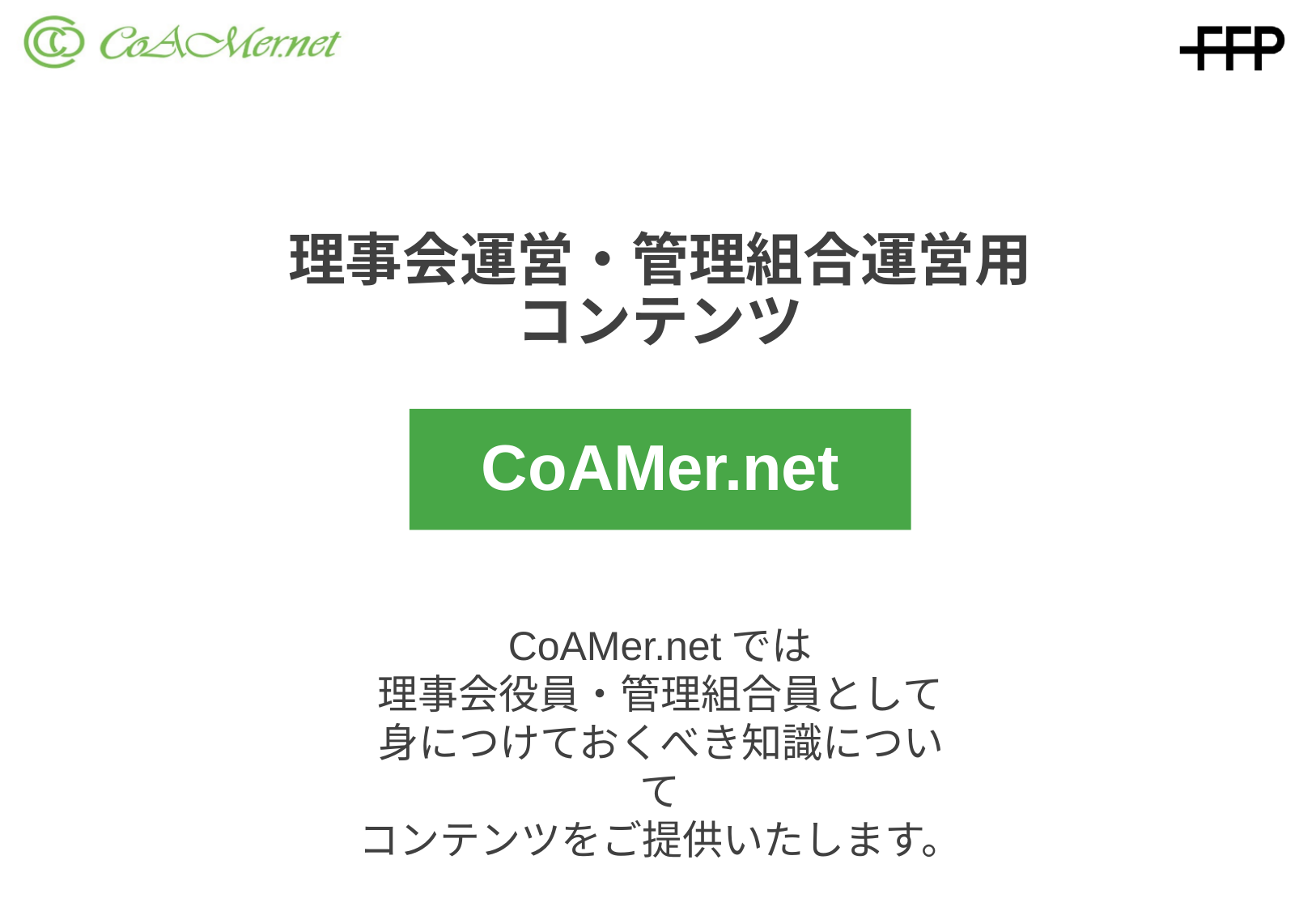

理事会運営・管理組合運営用
コンテンツ
# CoAMer.net
CoAMer.netでは
理事会役員・管理組合員として
身につけておくべき知識について
コンテンツをご提供いたします。